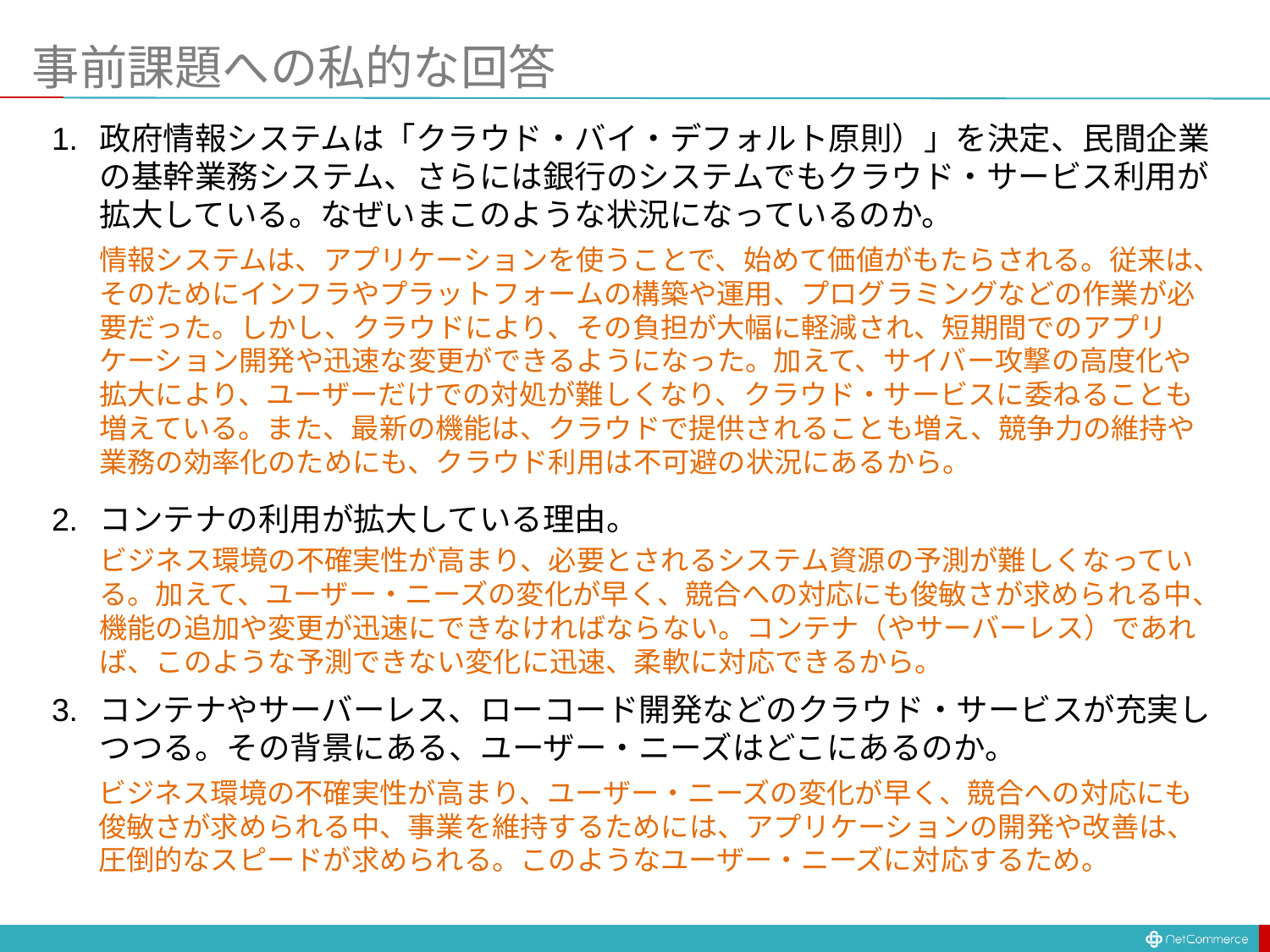

# 事前課題への私的な回答
政府情報システムは「クラウド・バイ・デフォルト原則）」を決定、民間企業の基幹業務システム、さらには銀行のシステムでもクラウド・サービス利用が拡大している。なぜいまこのような状況になっているのか。

コンテナの利用が拡大している理由。

コンテナやサーバーレス、ローコード開発などのクラウド・サービスが充実しつつる。その背景にある、ユーザー・ニーズはどこにあるのか。

情報システムは、アプリケーションを使うことで、始めて価値がもたらされる。従来は、そのためにインフラやプラットフォームの構築や運用、プログラミングなどの作業が必要だった。しかし、クラウドにより、その負担が大幅に軽減され、短期間でのアプリケーション開発や迅速な変更ができるようになった。加えて、サイバー攻撃の高度化や拡大により、ユーザーだけでの対処が難しくなり、クラウド・サービスに委ねることも増えている。また、最新の機能は、クラウドで提供されることも増え、競争力の維持や業務の効率化のためにも、クラウド利用は不可避の状況にあるから。
ビジネス環境の不確実性が高まり、必要とされるシステム資源の予測が難しくなっている。加えて、ユーザー・ニーズの変化が早く、競合への対応にも俊敏さが求められる中、機能の追加や変更が迅速にできなければならない。コンテナ（やサーバーレス）であれば、このような予測できない変化に迅速、柔軟に対応できるから。
ビジネス環境の不確実性が高まり、ユーザー・ニーズの変化が早く、競合への対応にも俊敏さが求められる中、事業を維持するためには、アプリケーションの開発や改善は、圧倒的なスピードが求められる。このようなユーザー・ニーズに対応するため。